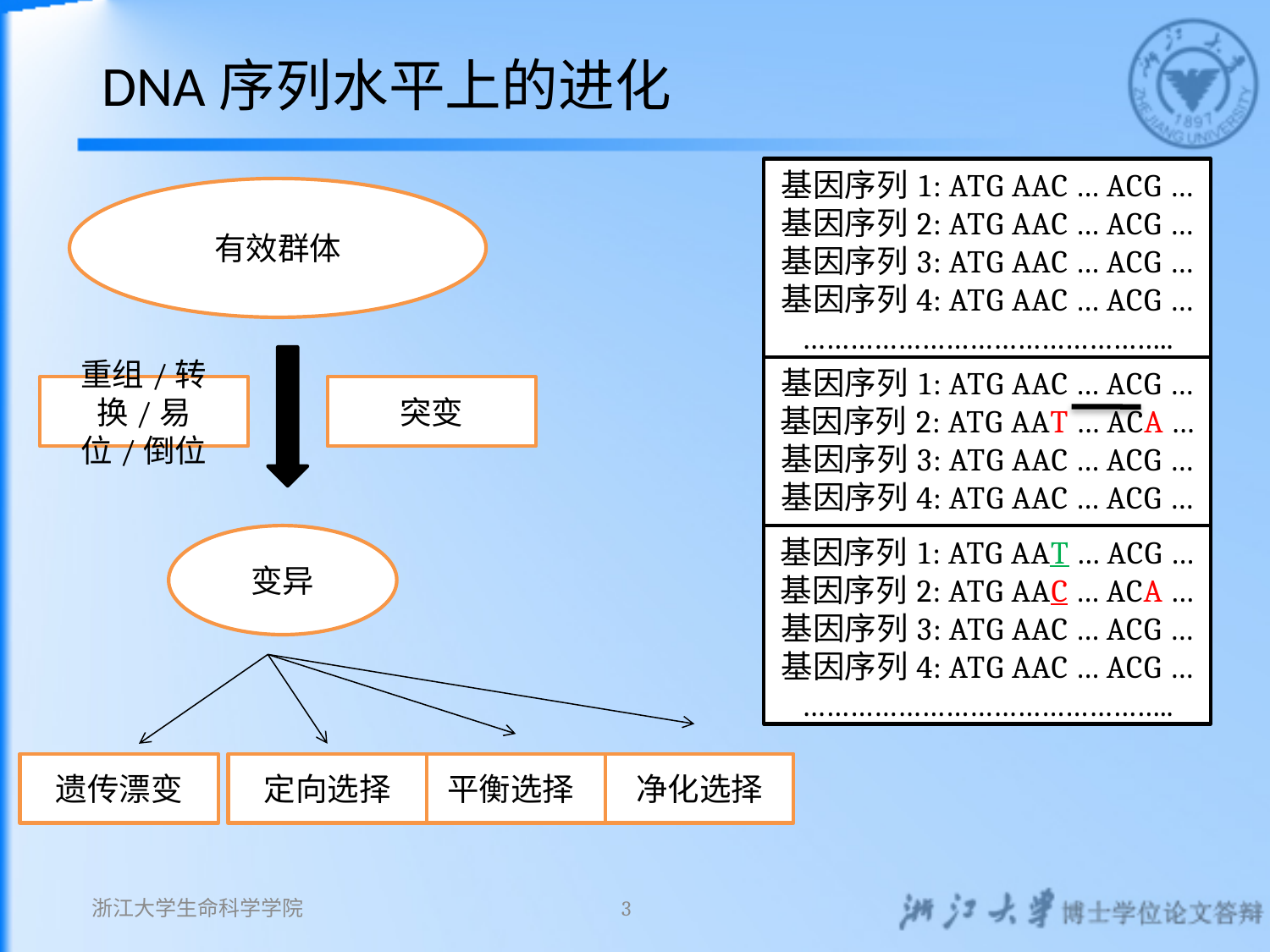

# DNA序列水平上的进化
基因序列1: ATG AAC … ACG …
基因序列2: ATG AAC … ACG …
基因序列3: ATG AAC … ACG …
基因序列4: ATG AAC … ACG …
………………………………………..

有效群体

基因序列1: ATG AAC … ACG …
基因序列2: ATG AAT … ACA …
基因序列3: ATG AAC … ACG …
基因序列4: ATG AAC … ACG …
………………………………………..

重组/转换/易位/倒位
突变
变异
基因序列1: ATG AAT … ACG …
基因序列2: ATG AAC … ACA …
基因序列3: ATG AAC … ACG …
基因序列4: ATG AAC … ACG …
………………………………………..

遗传漂变
定向选择
平衡选择
净化选择
浙江大学生命科学学院
3